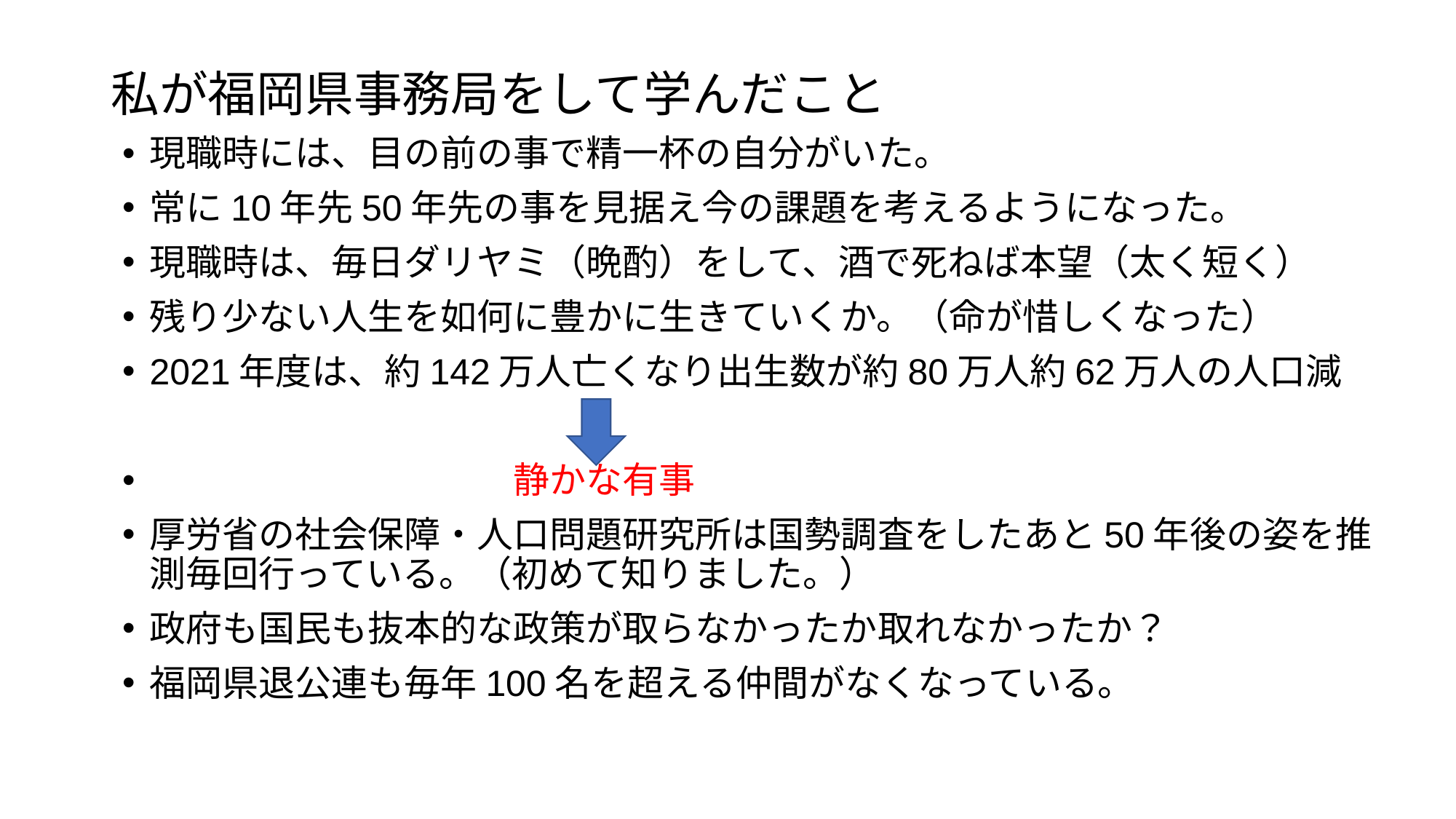

# 私が福岡県事務局をして学んだこと
現職時には、目の前の事で精一杯の自分がいた。
常に10年先50年先の事を見据え今の課題を考えるようになった。
現職時は、毎日ダリヤミ（晩酌）をして、酒で死ねば本望（太く短く）
残り少ない人生を如何に豊かに生きていくか。（命が惜しくなった）
2021年度は、約142万人亡くなり出生数が約80万人約62万人の人口減

　　　　　　　　　　静かな有事
厚労省の社会保障・人口問題研究所は国勢調査をしたあと50年後の姿を推測毎回行っている。（初めて知りました。）
政府も国民も抜本的な政策が取らなかったか取れなかったか？
福岡県退公連も毎年100名を超える仲間がなくなっている。